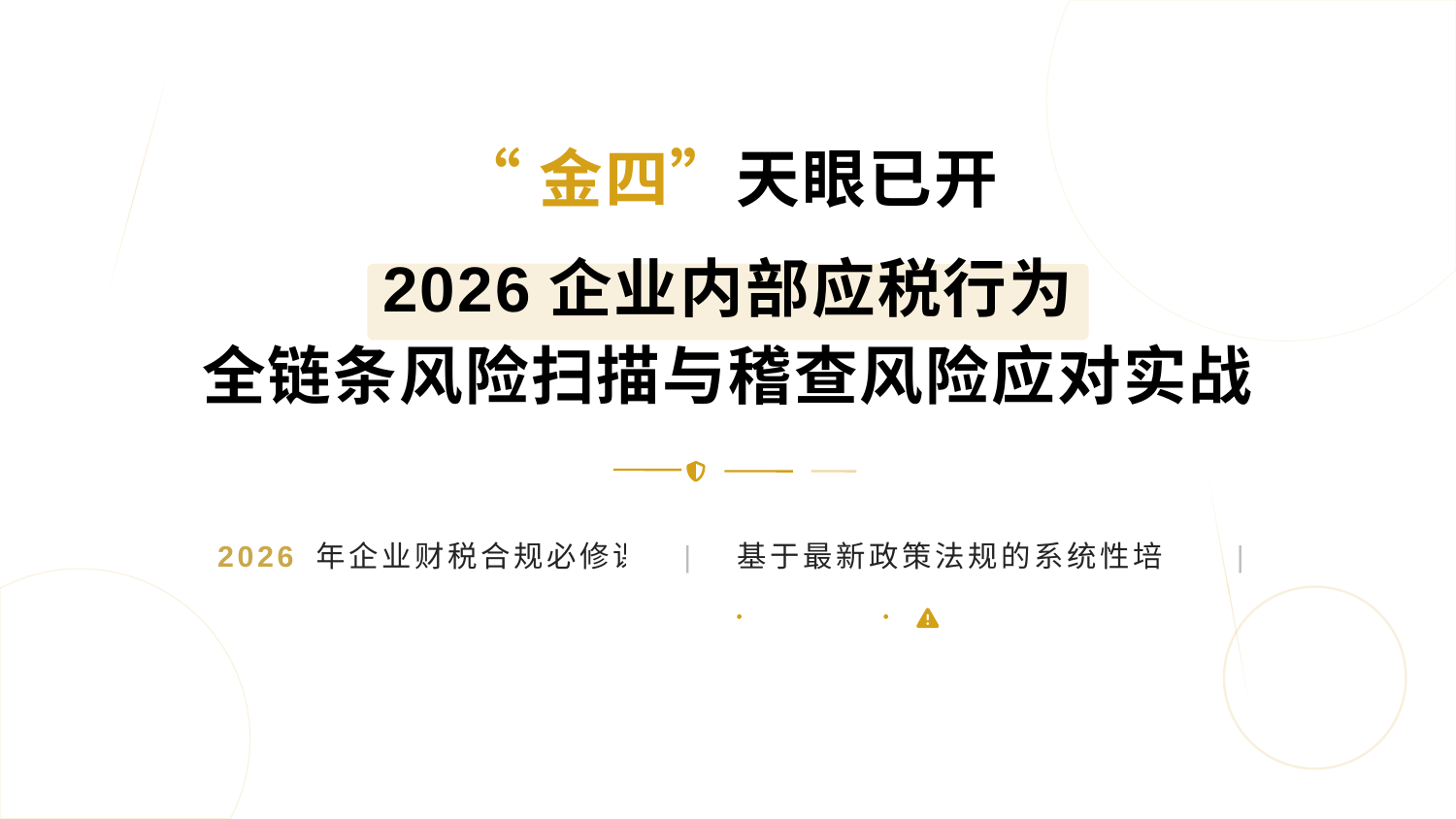

“金四”天眼已开
2026企业内部应税行为

全链条风险扫描与稽查风险应对实战

2026 年企业财税合规必修课   |   基于最新政策法规的系统性培训   |

某省财税经济信息协会 财税专题培训
2026年